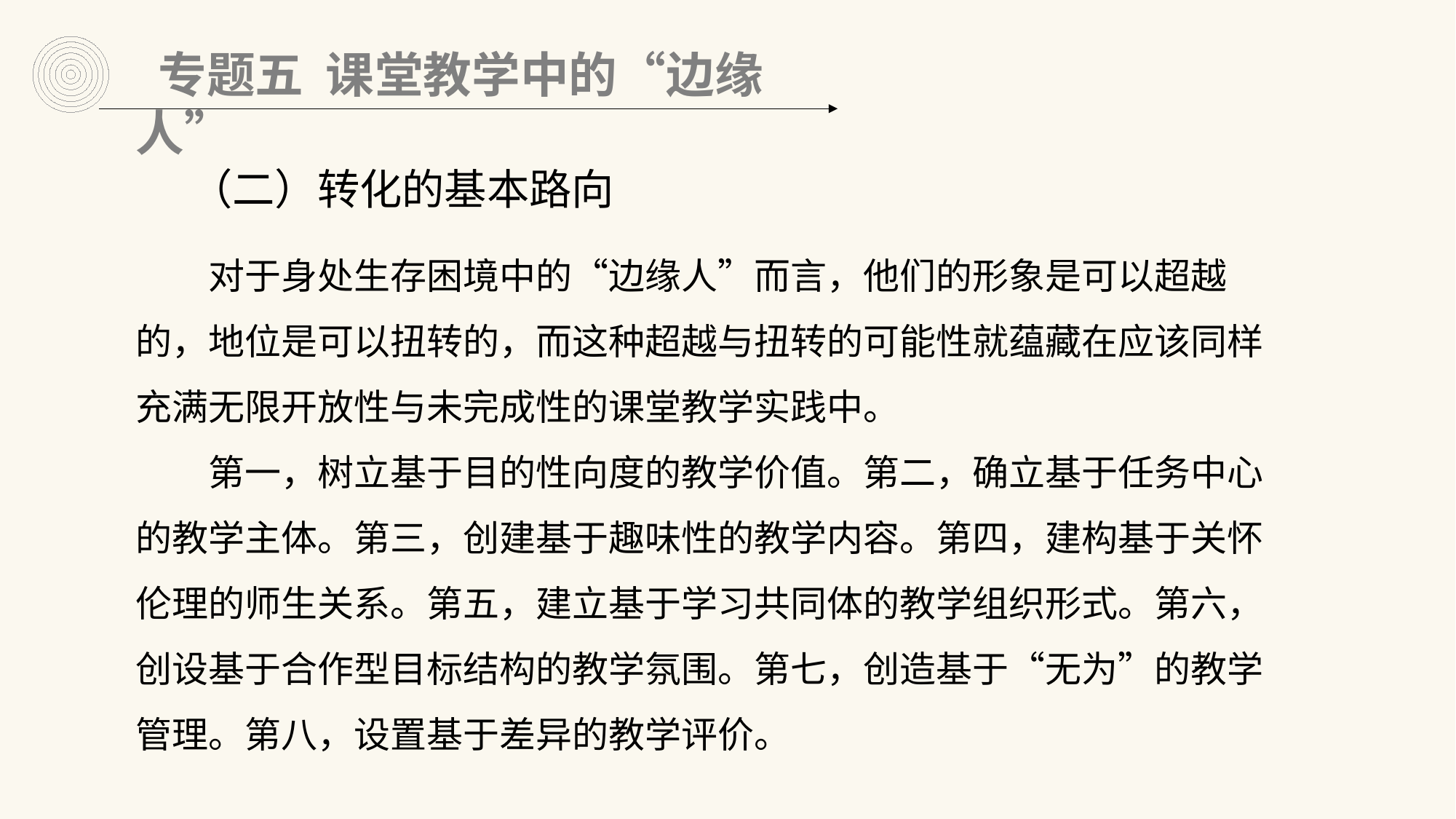

专题五  课堂教学中的“边缘人”
（二）转化的基本路向
对于身处生存困境中的“边缘人”而言，他们的形象是可以超越的，地位是可以扭转的，而这种超越与扭转的可能性就蕴藏在应该同样充满无限开放性与未完成性的课堂教学实践中。
第一，树立基于目的性向度的教学价值。第二，确立基于任务中心的教学主体。第三，创建基于趣味性的教学内容。第四，建构基于关怀伦理的师生关系。第五，建立基于学习共同体的教学组织形式。第六，创设基于合作型目标结构的教学氛围。第七，创造基于“无为”的教学管理。第八，设置基于差异的教学评价。